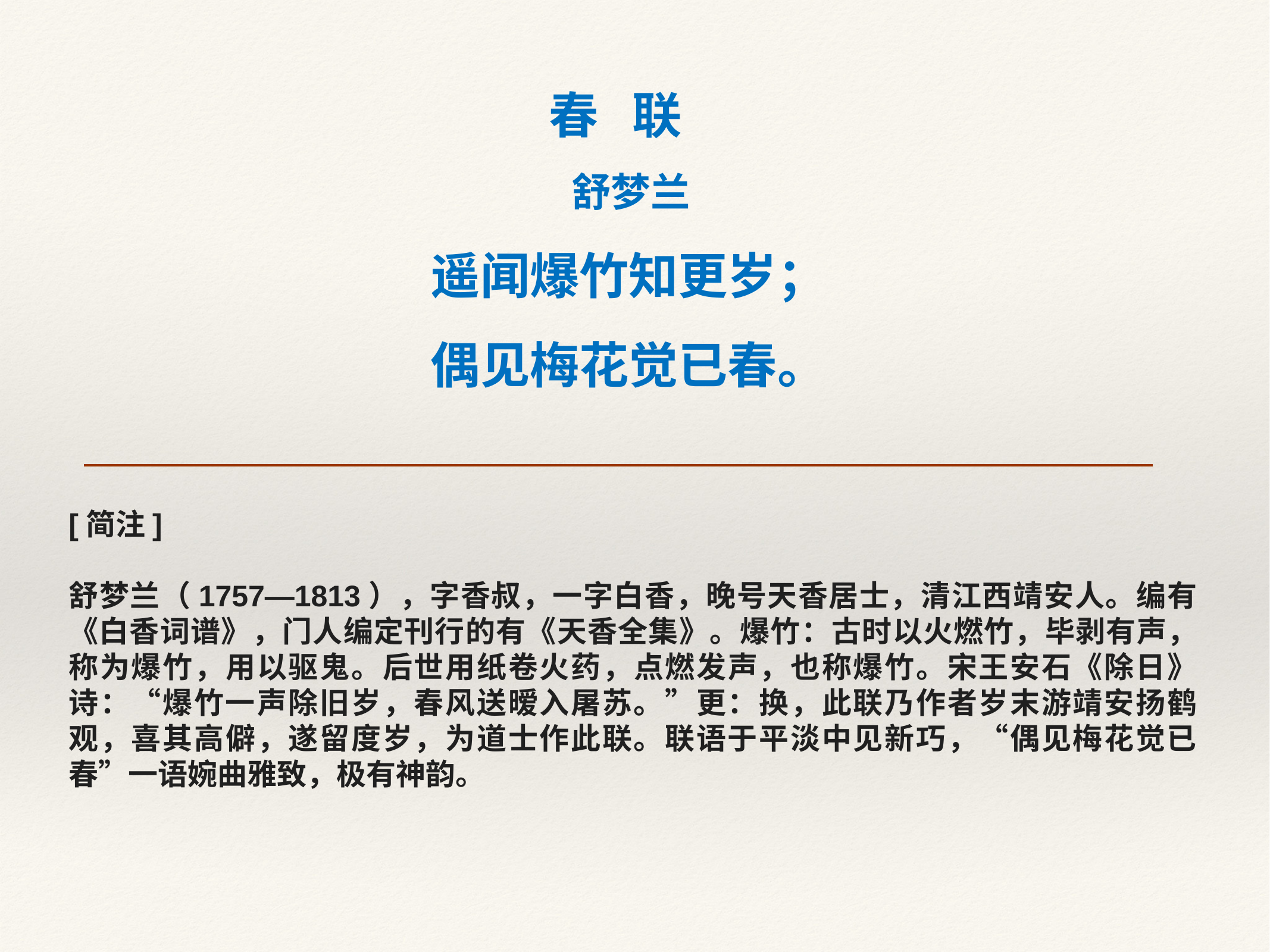

春   联
舒梦兰
遥闻爆竹知更岁；
偶见梅花觉已春。

[简注]

舒梦兰（1757—1813），字香叔，一字白香，晚号天香居士，清江西靖安人。编有《白香词谱》，门人编定刊行的有《天香全集》。爆竹：古时以火燃竹，毕剥有声，称为爆竹，用以驱鬼。后世用纸卷火药，点燃发声，也称爆竹。宋王安石《除日》诗：“爆竹一声除旧岁，春风送暧入屠苏。”更：换，此联乃作者岁末游靖安扬鹤观，喜其高僻，遂留度岁，为道士作此联。联语于平淡中见新巧，“偶见梅花觉已春”一语婉曲雅致，极有神韵。